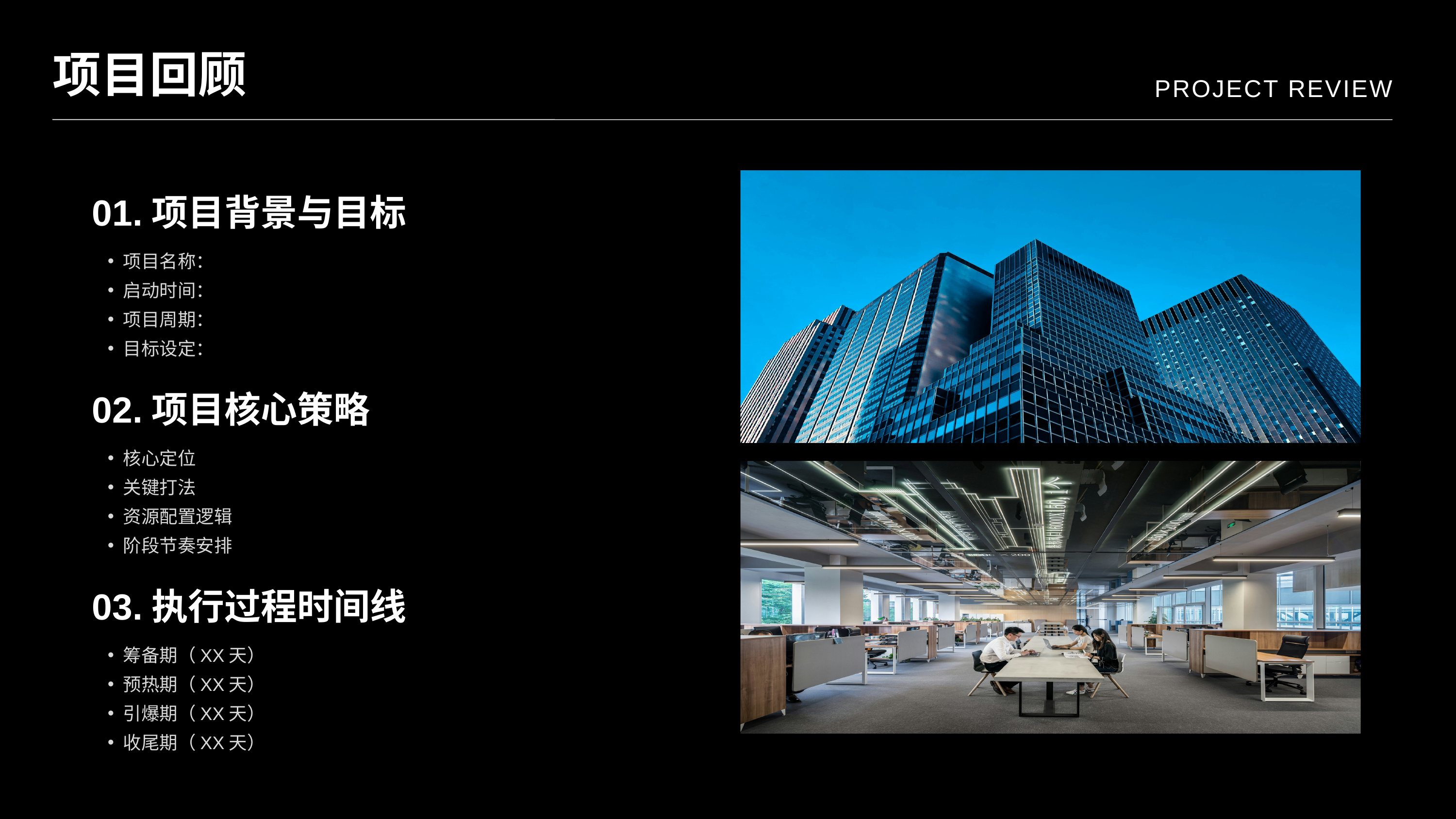

项目回顾
PROJECT REVIEW

01.项目背景与目标
项目名称：
启动时间：
项目周期：
目标设定：
02.项目核心策略
核心定位
关键打法
资源配置逻辑
阶段节奏安排

03.执行过程时间线
筹备期（XX天）
预热期（XX天）
引爆期（XX天）
收尾期（XX天）